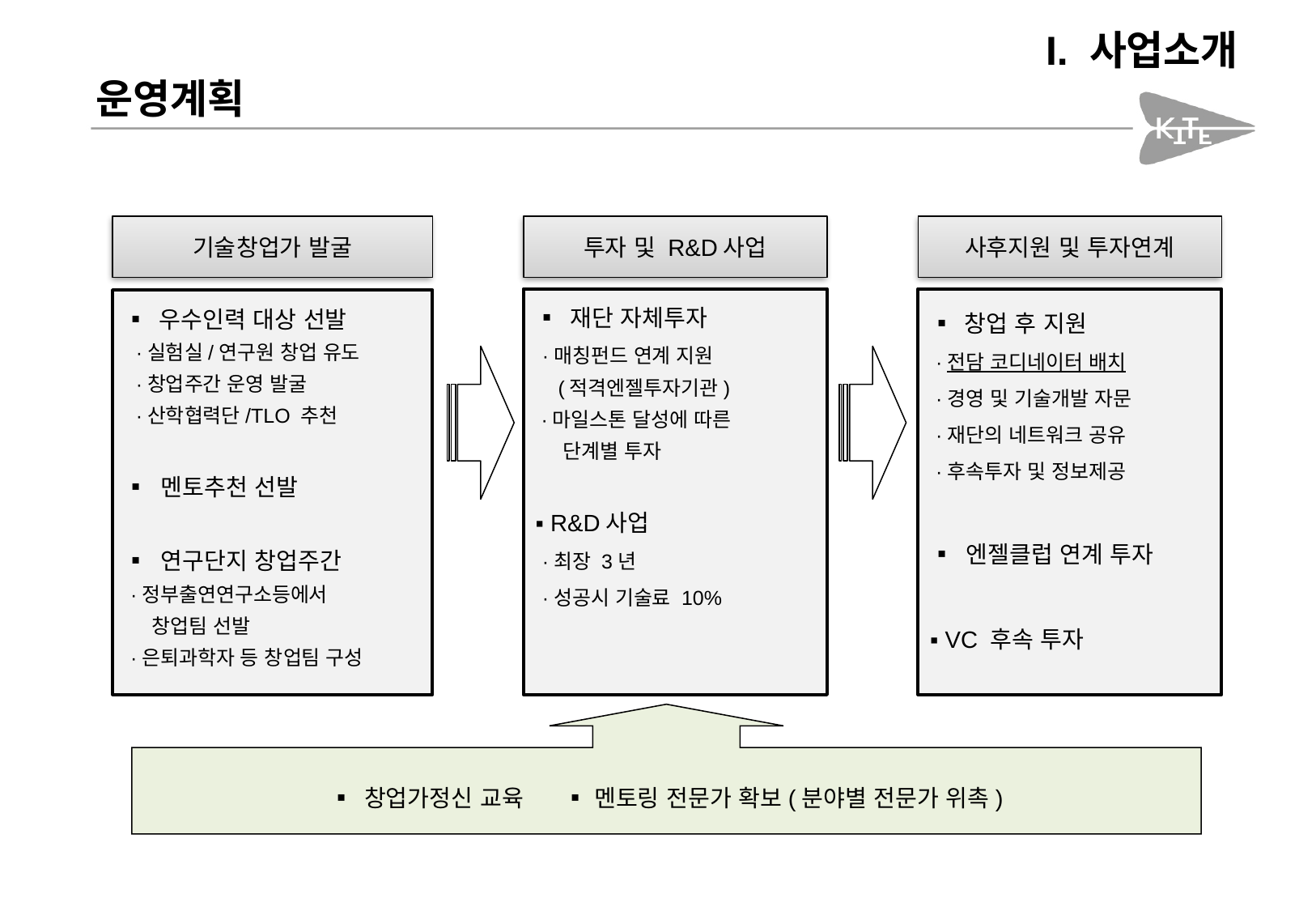

I. 사업소개
운영계획
기술창업가 발굴
투자 및 R&D사업
사후지원 및 투자연계
▪ 재단 자체투자
 ·매칭펀드 연계 지원
    (적격엔젤투자기관)
 ·마일스톤 달성에 따른
    단계별 투자

▪ R&D사업
 ·최장 3년
 ·성공시 기술료 10%

▪ 창업 후 지원
 ·전담 코디네이터 배치
 ·경영 및 기술개발 자문
 ·재단의 네트워크 공유
 ·후속투자 및 정보제공

▪ 엔젤클럽 연계 투자

▪ VC 후속 투자

▪ 우수인력 대상 선발
  ·실험실/연구원 창업 유도
  ·창업주간 운영 발굴
  ·산학협력단/TLO 추천

▪ 멘토추천 선발

▪ 연구단지 창업주간
 ·정부출연연구소등에서
    창업팀 선발
 ·은퇴과학자 등 창업팀 구성

▪ 창업가정신 교육      ▪ 멘토링 전문가 확보(분야별 전문가 위촉)